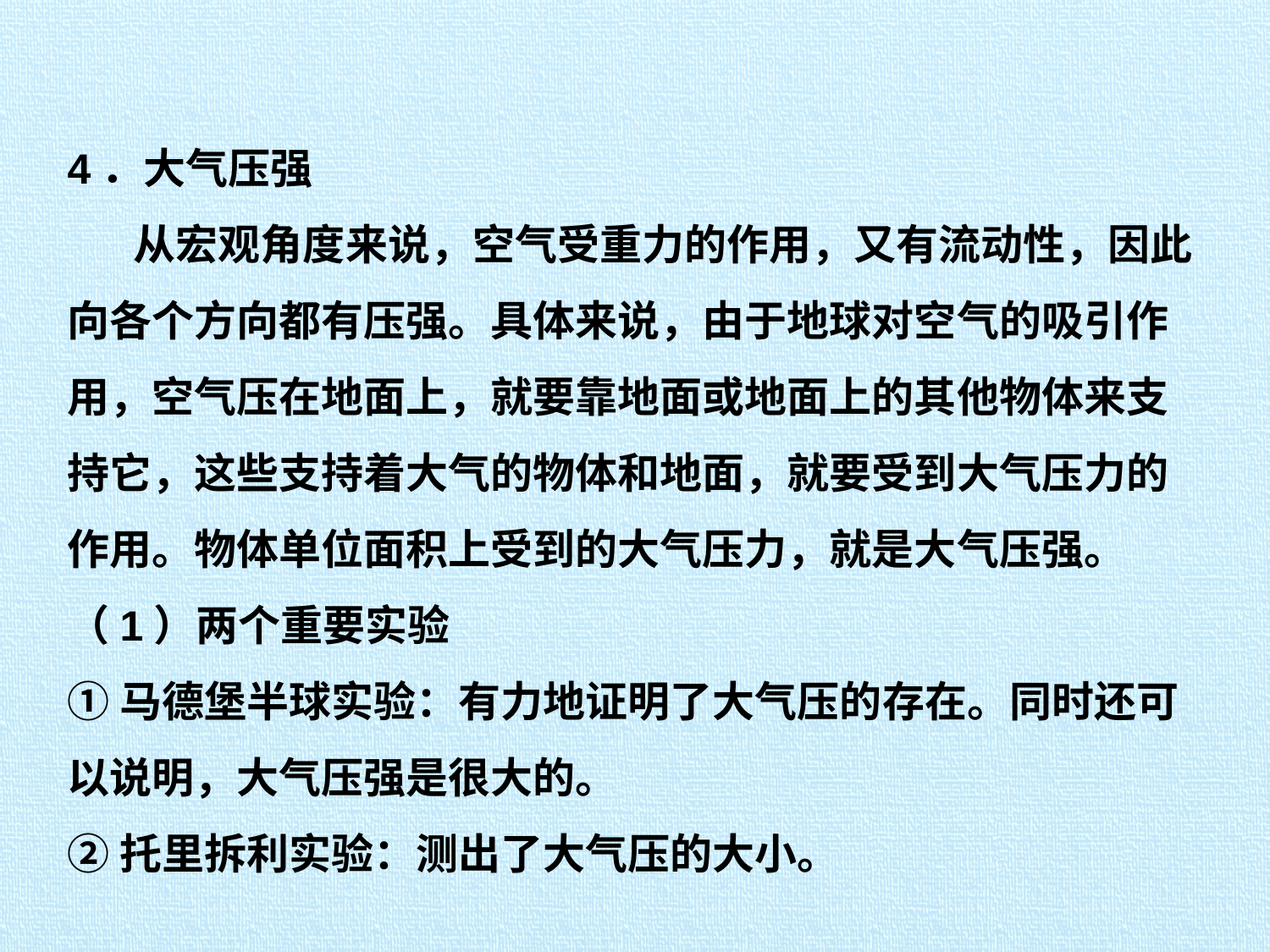

4．大气压强
  从宏观角度来说，空气受重力的作用，又有流动性，因此向各个方向都有压强。具体来说，由于地球对空气的吸引作用，空气压在地面上，就要靠地面或地面上的其他物体来支持它，这些支持着大气的物体和地面，就要受到大气压力的作用。物体单位面积上受到的大气压力，就是大气压强。
（1）两个重要实验
①马德堡半球实验：有力地证明了大气压的存在。同时还可以说明，大气压强是很大的。
②托里拆利实验：测出了大气压的大小。